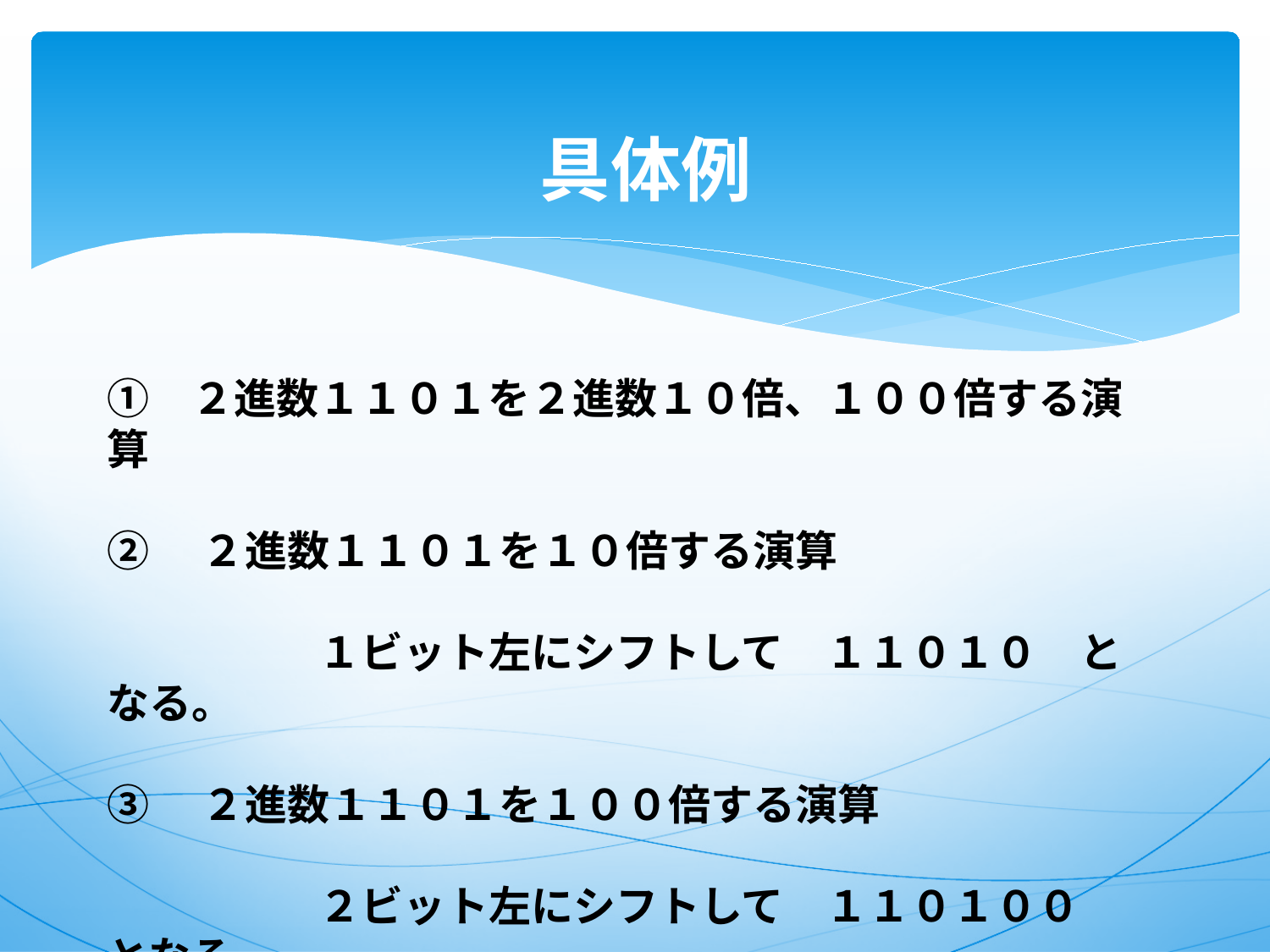

# 具体例
①　２進数１１０１を２進数１０倍、１００倍する演算

②　２進数１１０１を１０倍する演算

　　　　　１ビット左にシフトして　１１０１０　となる。

③　２進数１１０１を１００倍する演算

　　　　　２ビット左にシフトして　１１０１００　となる。